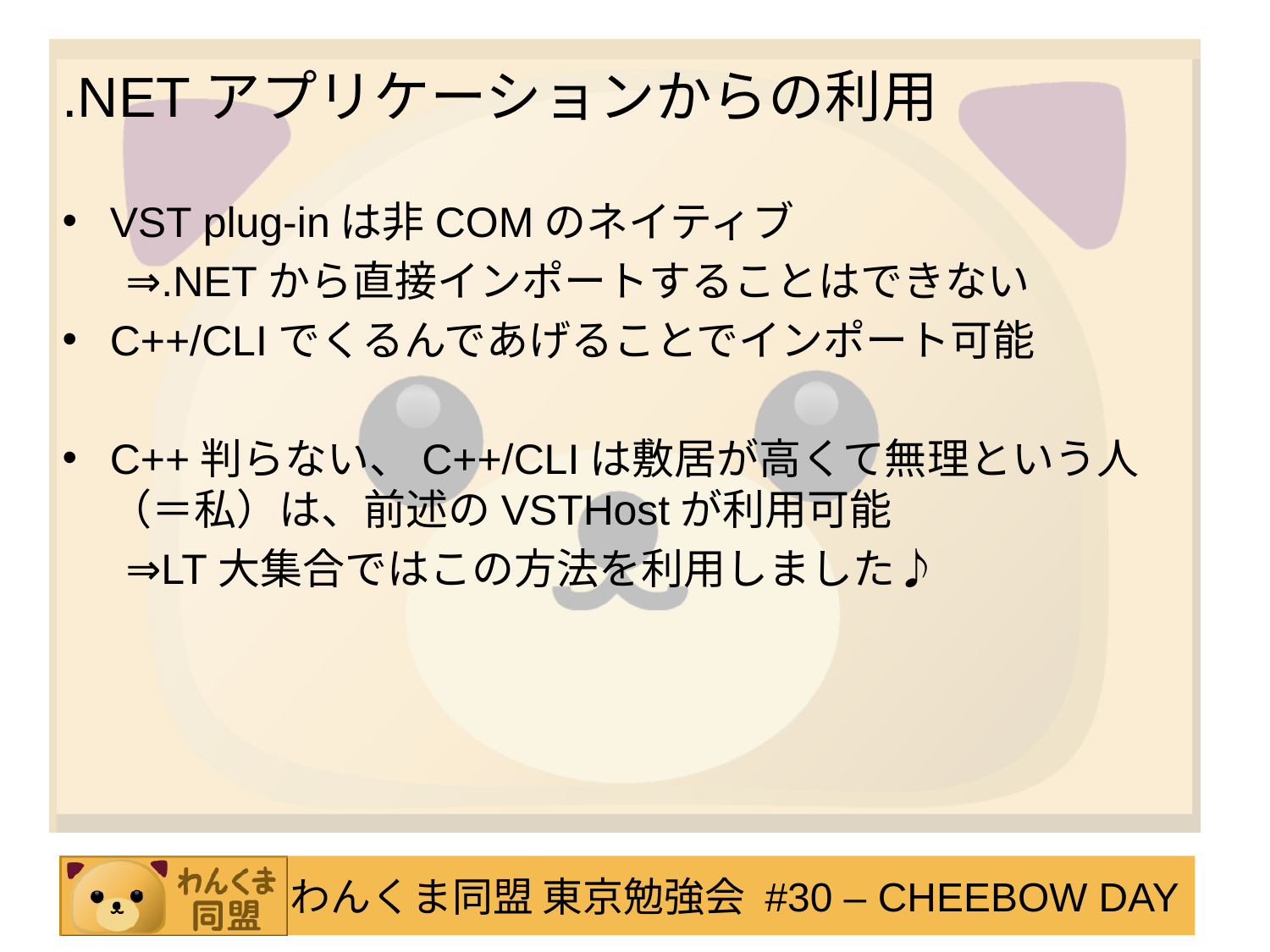

.NETアプリケーションからの利用
VST plug-inは非COMのネイティブ
⇒.NETから直接インポートすることはできない
C++/CLIでくるんであげることでインポート可能

C++判らない、C++/CLIは敷居が高くて無理という人（＝私）は、前述のVSTHostが利用可能
⇒LT大集合ではこの方法を利用しました♪